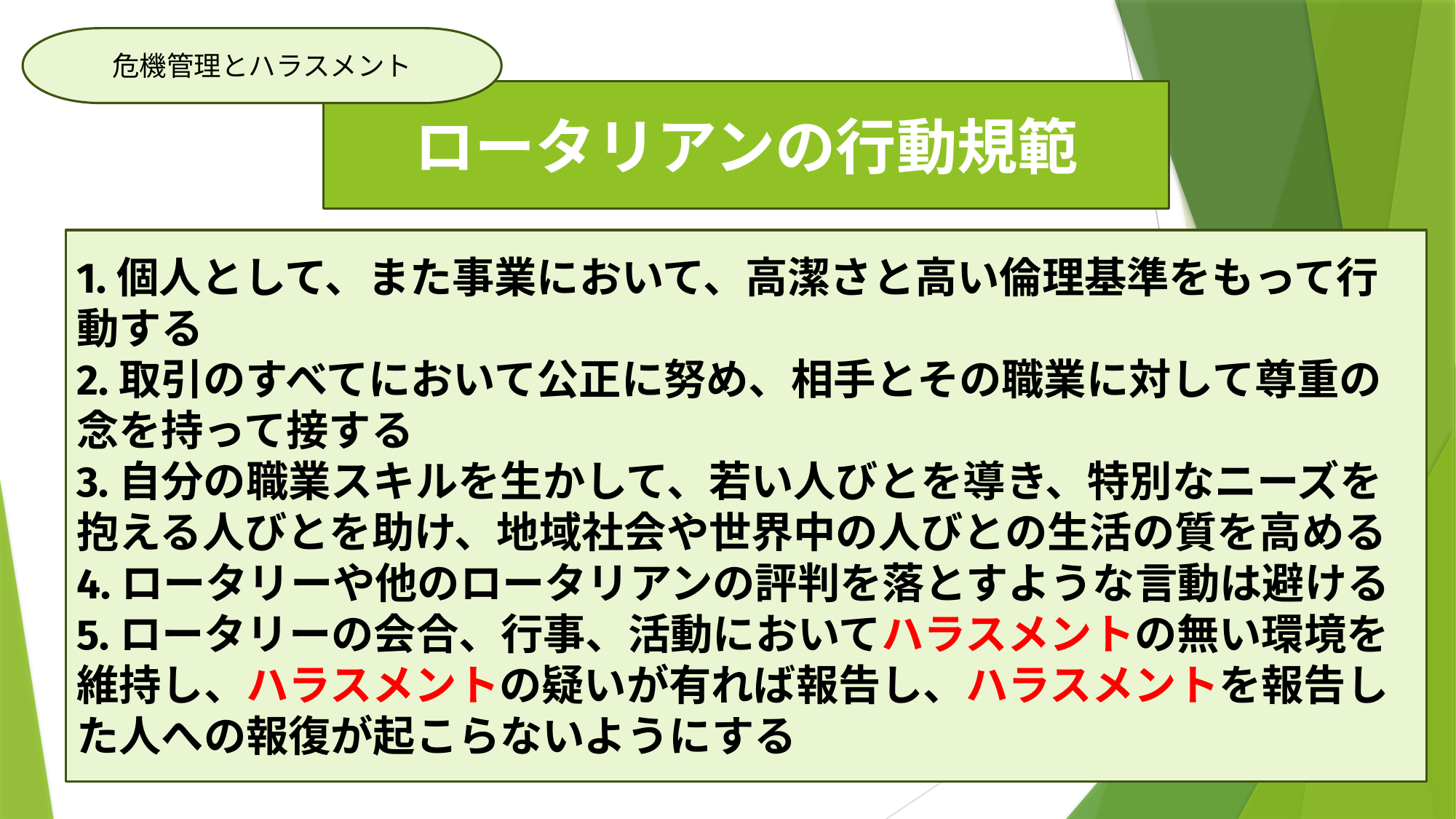

危機管理とハラスメント
ロータリアンの行動規範
1.個人として、また事業において、高潔さと高い倫理基準をもって行動する
2.取引のすべてにおいて公正に努め、相手とその職業に対して尊重の念を持って接する
3.自分の職業スキルを生かして、若い人びとを導き、特別なニーズを抱える人びとを助け、地域社会や世界中の人びとの生活の質を高める
4.ロータリーや他のロータリアンの評判を落とすような言動は避ける
5.ロータリーの会合、行事、活動においてハラスメントの無い環境を維持し、ハラスメントの疑いが有れば報告し、ハラスメントを報告した人への報復が起こらないようにする